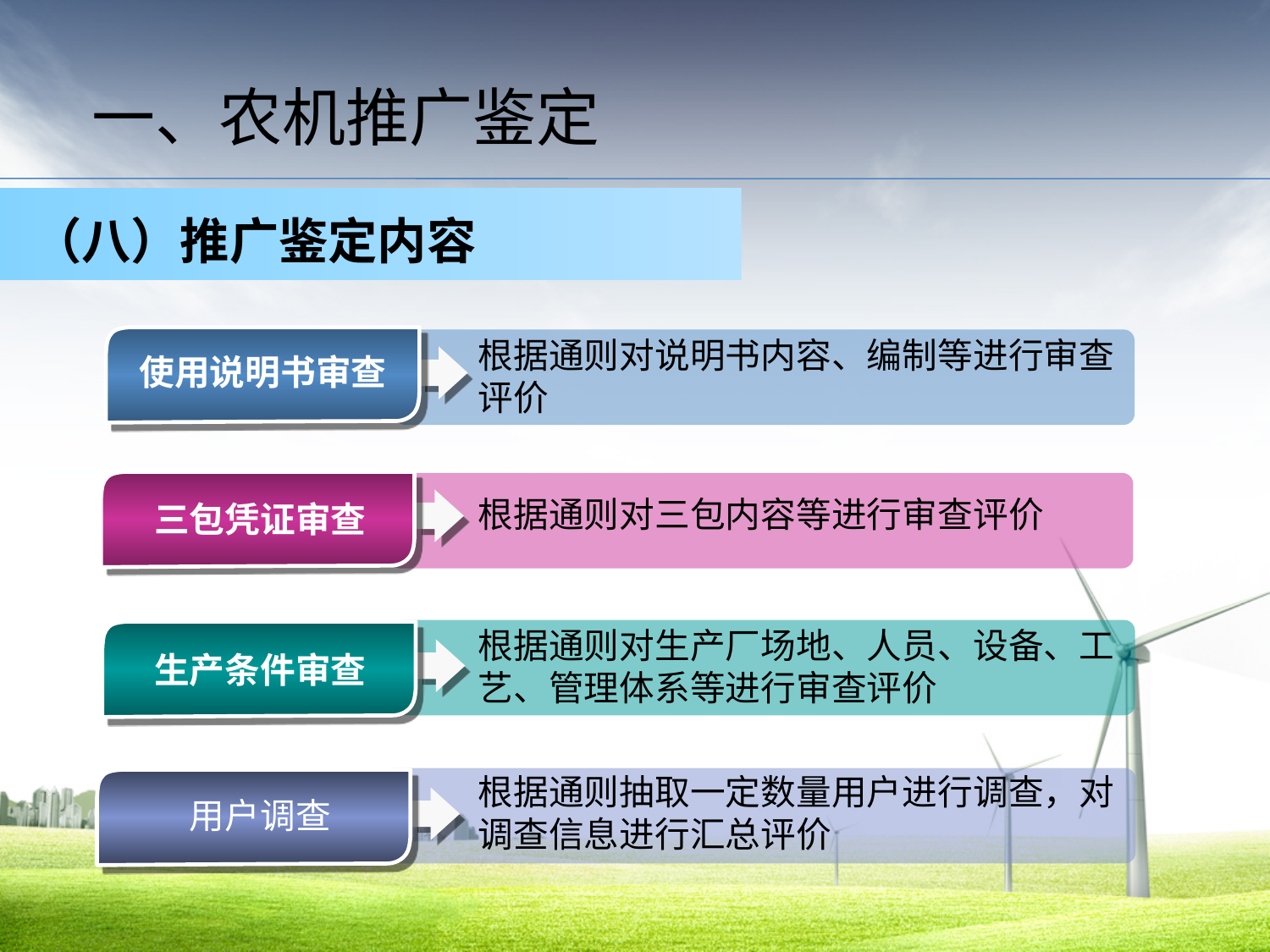

一、农机推广鉴定

（八）推广鉴定内容

根据通则对说明书内容、编制等进行审查评价

使用说明书审查

根据通则对三包内容等进行审查评价
三包凭证审查
根据通则对生产厂场地、人员、设备、工艺、管理体系等进行审查评价

生产条件审查
根据通则抽取一定数量用户进行调查，对调查信息进行汇总评价

用户调查